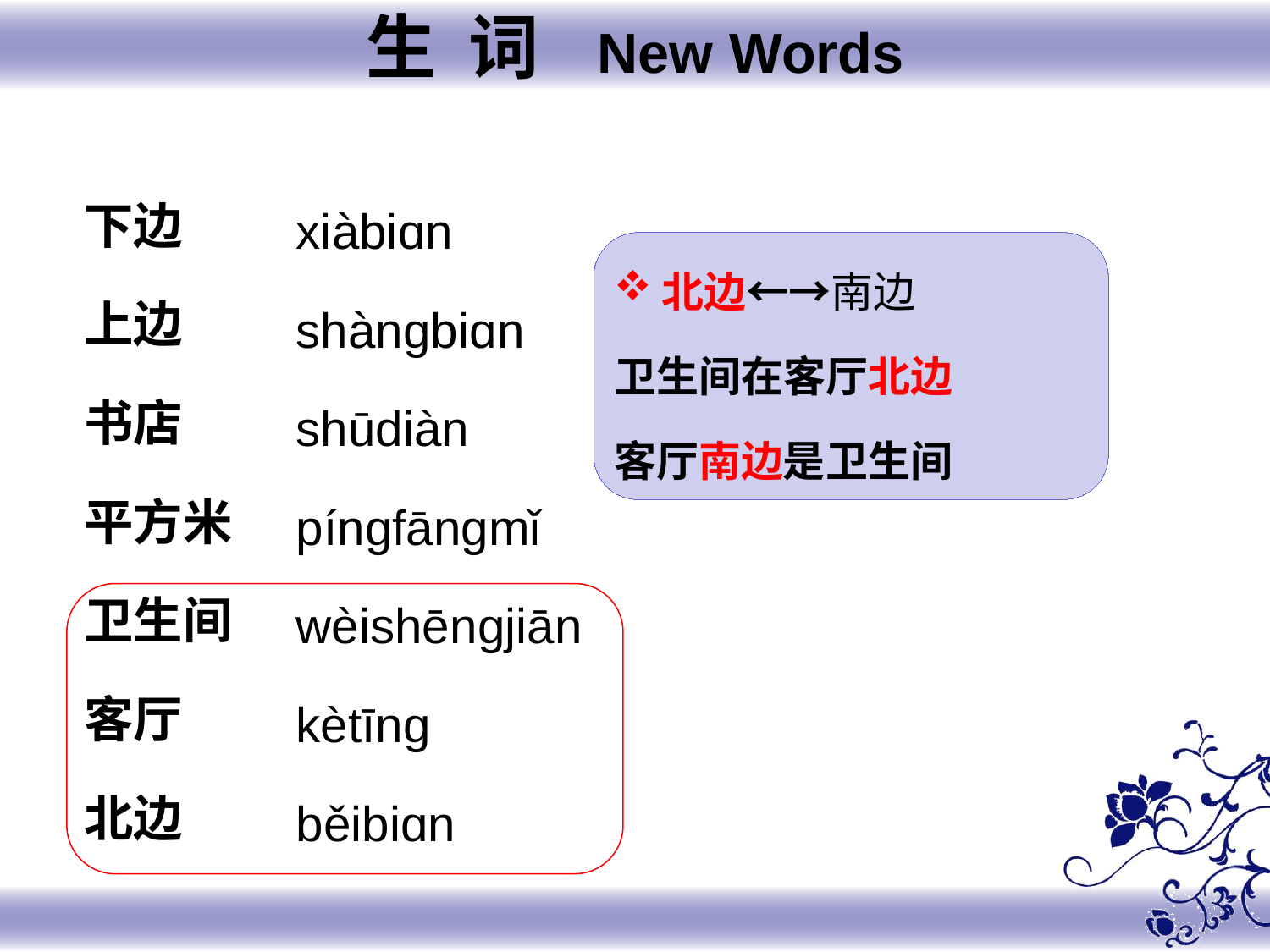

生  词   New Words
下边
上边
书店
平方米
卫生间
客厅
北边

xiàbiɑn
shànɡbiɑn
shūdiàn
pínɡfānɡmǐ
wèishēnɡjiān
kètīnɡ
běibiɑn

北边←→南边
卫生间在客厅北边
客厅南边是卫生间